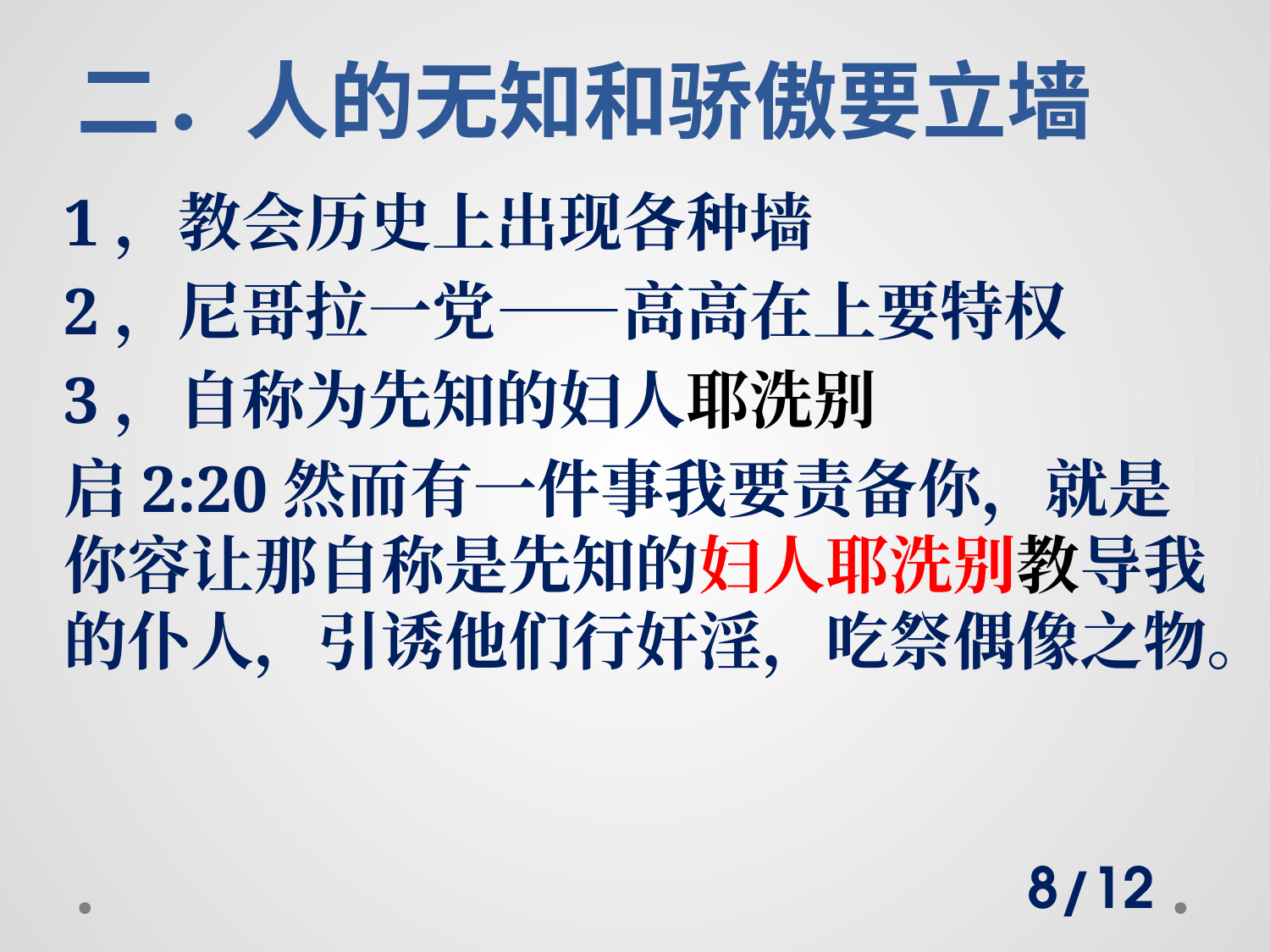

# 二．人的无知和骄傲要立墙
1，教会历史上出现各种墙
2，尼哥拉一党——高高在上要特权
3，自称为先知的妇人耶洗别
启2:20然而有一件事我要责备你，就是你容让那自称是先知的妇人耶洗别教导我的仆人，引诱他们行奸淫，吃祭偶像之物。
8/12